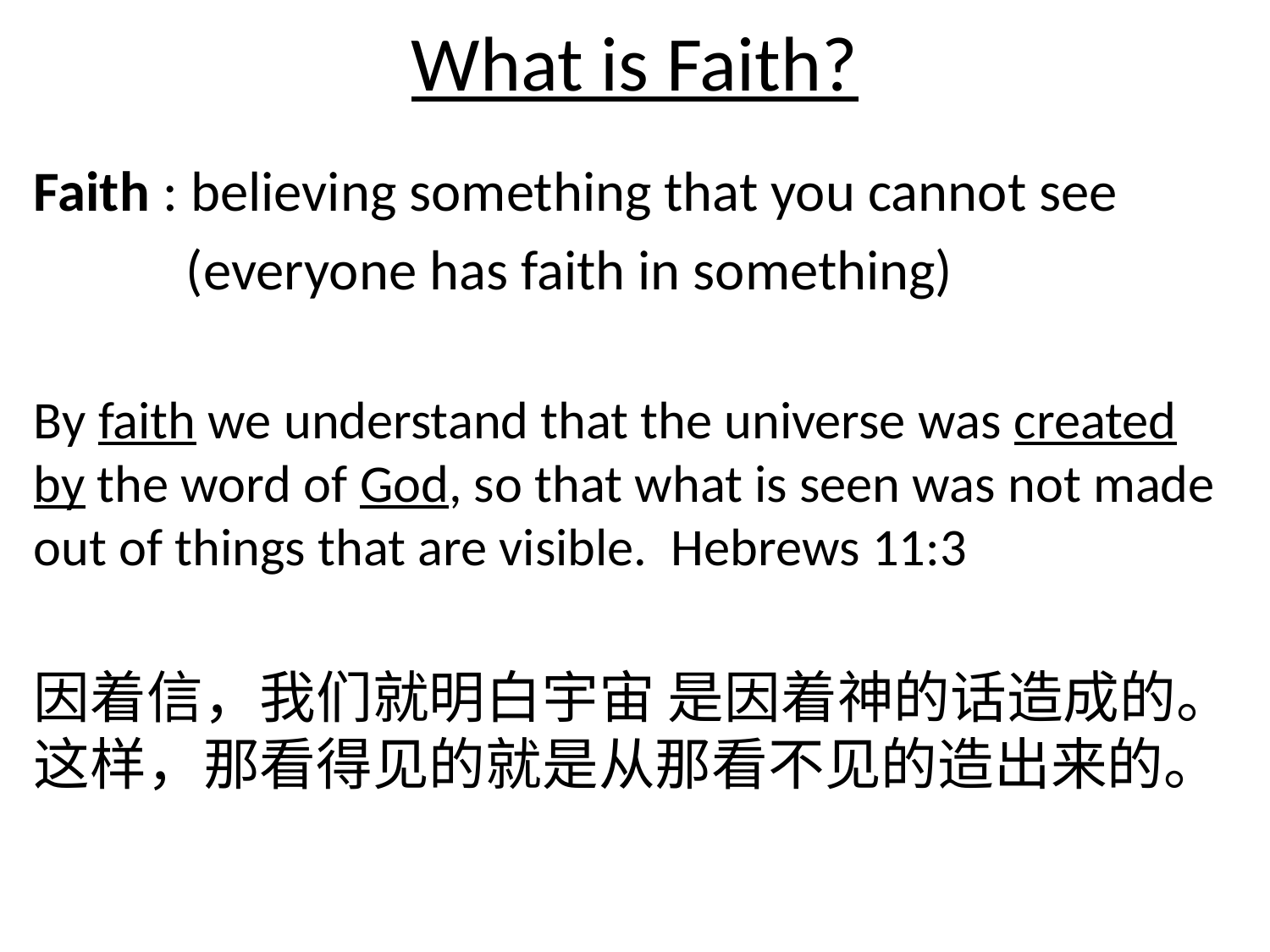

# What is Faith?
Faith : believing something that you cannot see
            (everyone has faith in something)

By faith we understand that the universe was created by the word of God, so that what is seen was not made out of things that are visible.  Hebrews 11:3

因着信，我们就明白宇宙 是因着神的话造成的。这样，那看得见的就是从那看不见的造出来的。